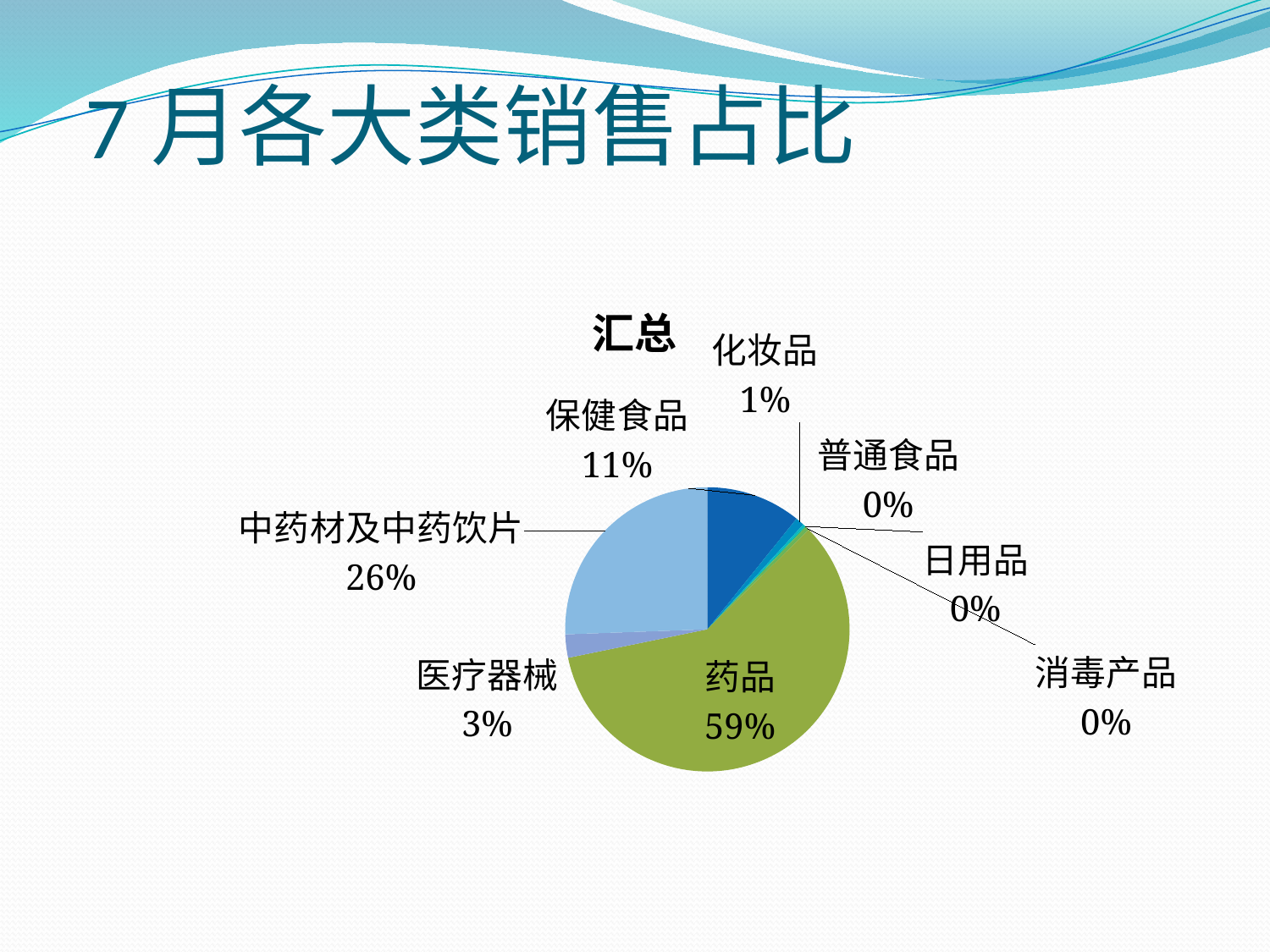

# 7月各大类销售占比

### Chart:

| Category | 汇总 |
|---|---|
| 保健食品 | 43775.77999999999 |
| 化妆品 | 4040.0 |
| 普通食品 | 1133.6699999999998 |
| 日用品 | 435.33000000000004 |
| 消毒产品 | 1870.7899999999997 |
| 药品 | 239902.99999999968 |
| 医疗器械 | 10766.230000000007 |
| 中药材及中药饮片 | 103708.06999999999 |
| (空白) | None |